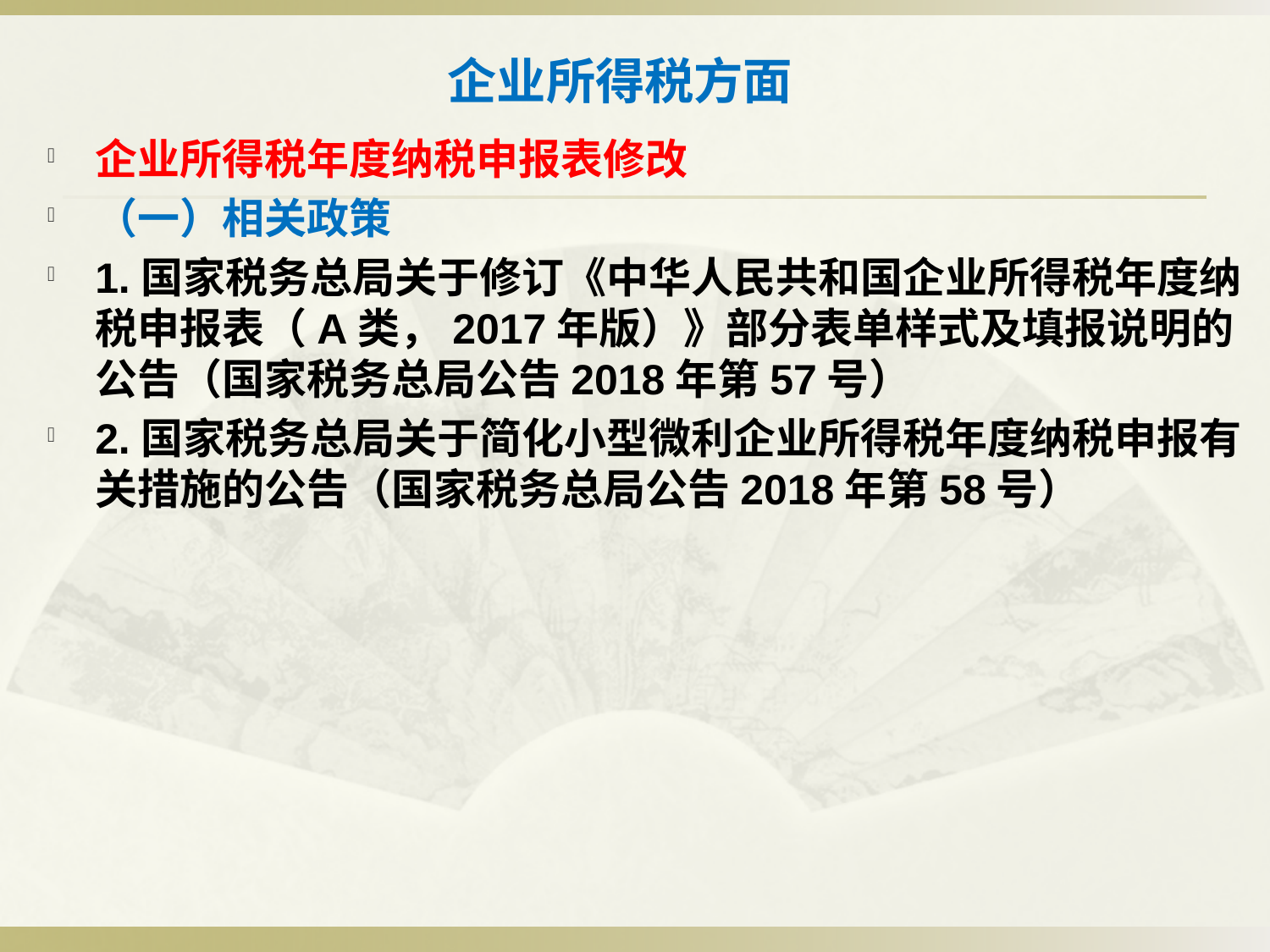

# 企业所得税方面
企业所得税年度纳税申报表修改
（一）相关政策
1.国家税务总局关于修订《中华人民共和国企业所得税年度纳税申报表（A类，2017年版）》部分表单样式及填报说明的公告（国家税务总局公告2018年第57号）
2.国家税务总局关于简化小型微利企业所得税年度纳税申报有关措施的公告（国家税务总局公告2018年第58号）